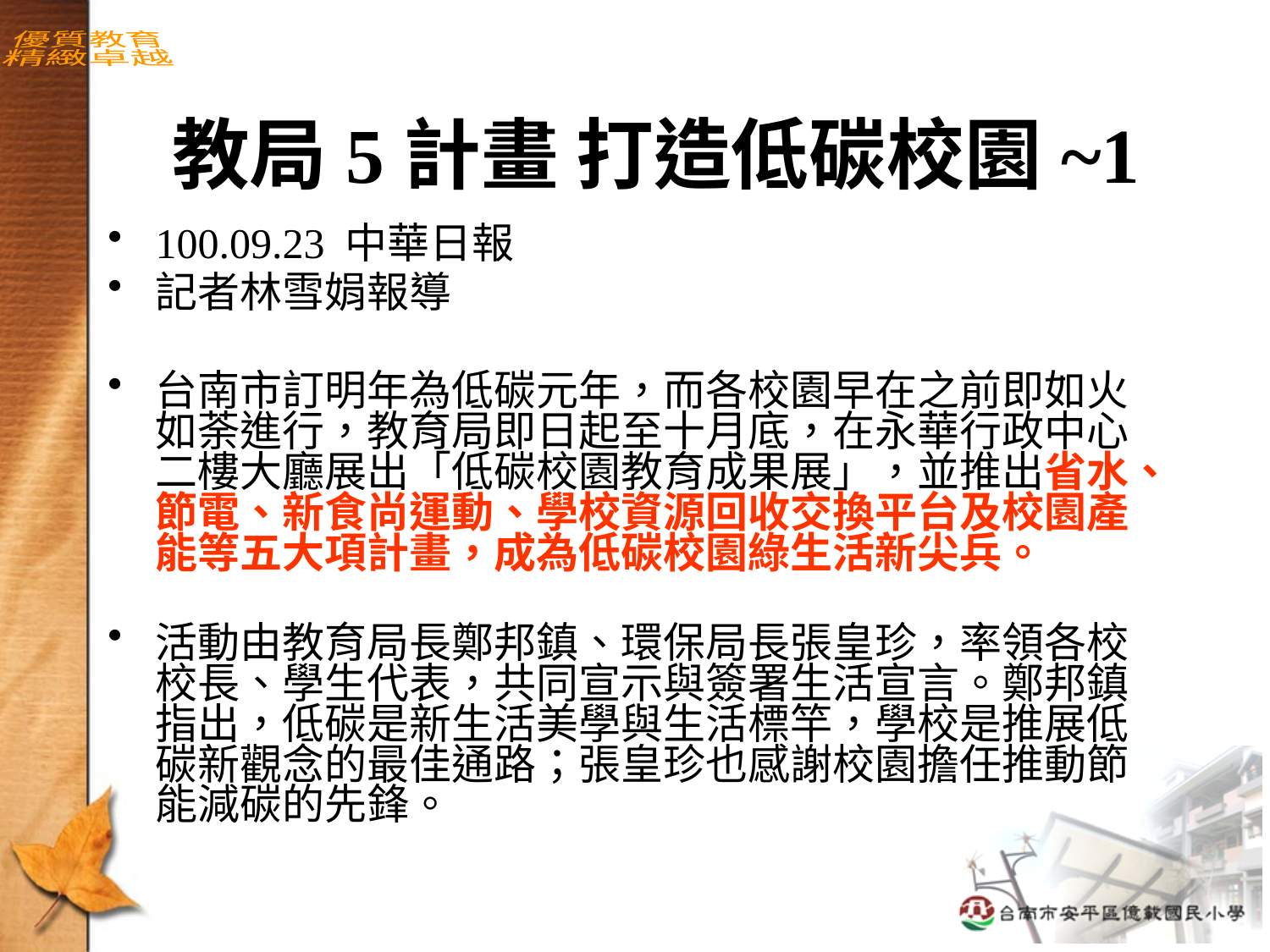

教局5計畫 打造低碳校園~1
100.09.23 中華日報
記者林雪娟報導

台南市訂明年為低碳元年，而各校園早在之前即如火如荼進行，教育局即日起至十月底，在永華行政中心二樓大廳展出「低碳校園教育成果展」，並推出省水、節電、新食尚運動、學校資源回收交換平台及校園產能等五大項計畫，成為低碳校園綠生活新尖兵。
活動由教育局長鄭邦鎮、環保局長張皇珍，率領各校校長、學生代表，共同宣示與簽署生活宣言。鄭邦鎮指出，低碳是新生活美學與生活標竿，學校是推展低碳新觀念的最佳通路；張皇珍也感謝校園擔任推動節能減碳的先鋒。